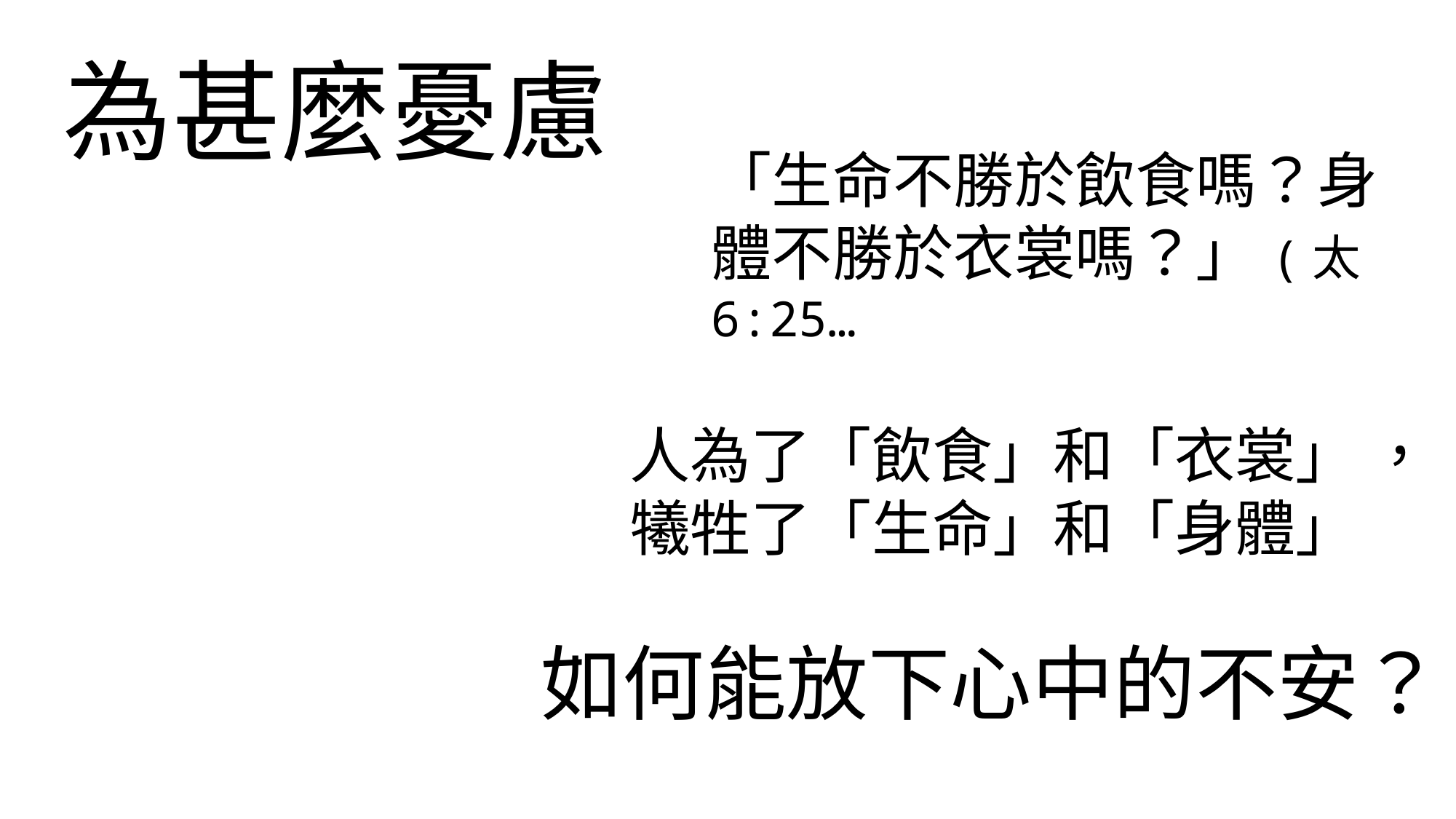

為甚麼憂慮
「生命不勝於飲食嗎？身體不勝於衣裳嗎？」(太6:25…
人為了「飲食」和「衣裳」 ，犧牲了「生命」和「身體」
如何能放下心中的不安？